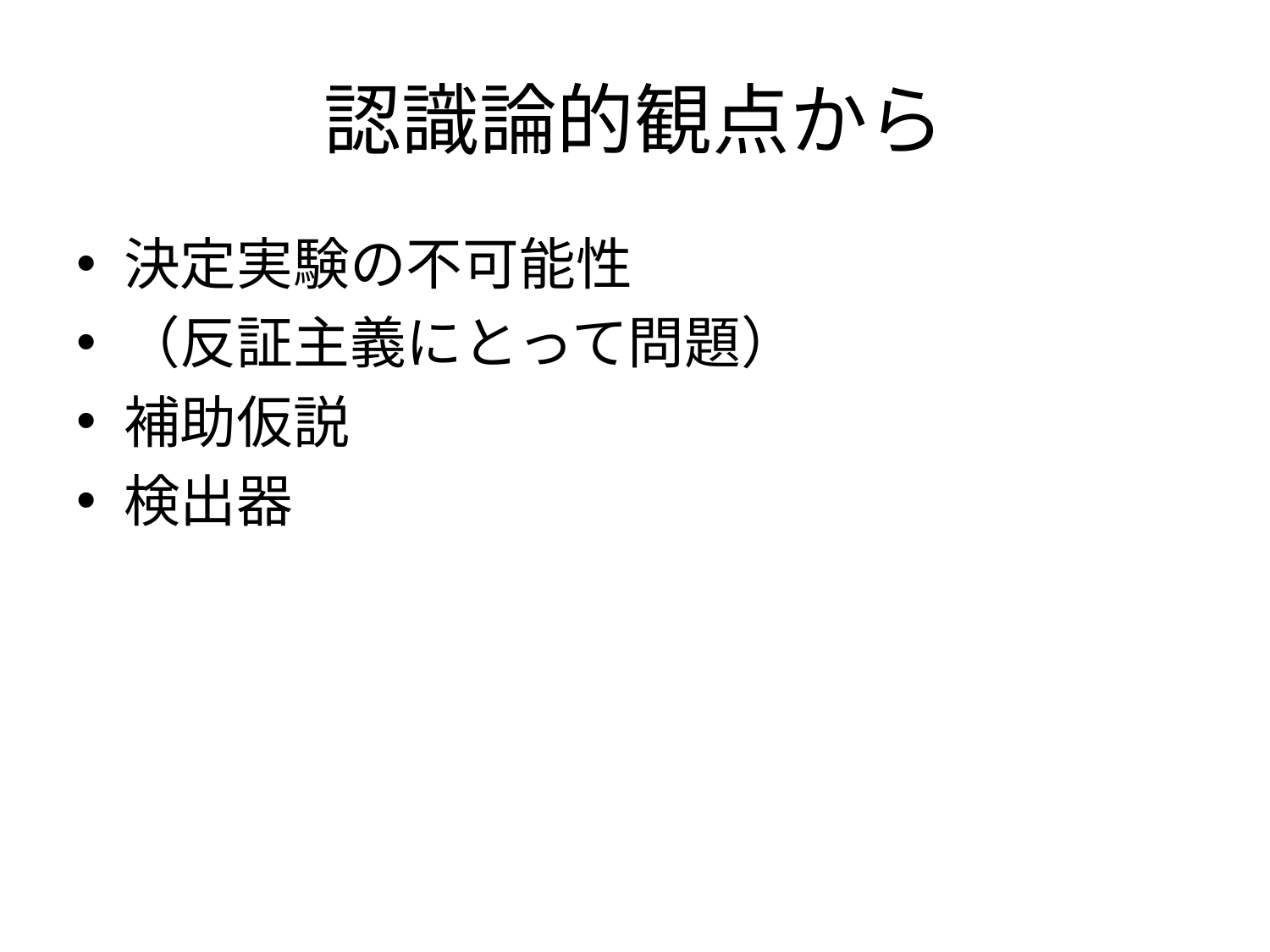

# 認識論的観点から
決定実験の不可能性
（反証主義にとって問題）
補助仮説
検出器